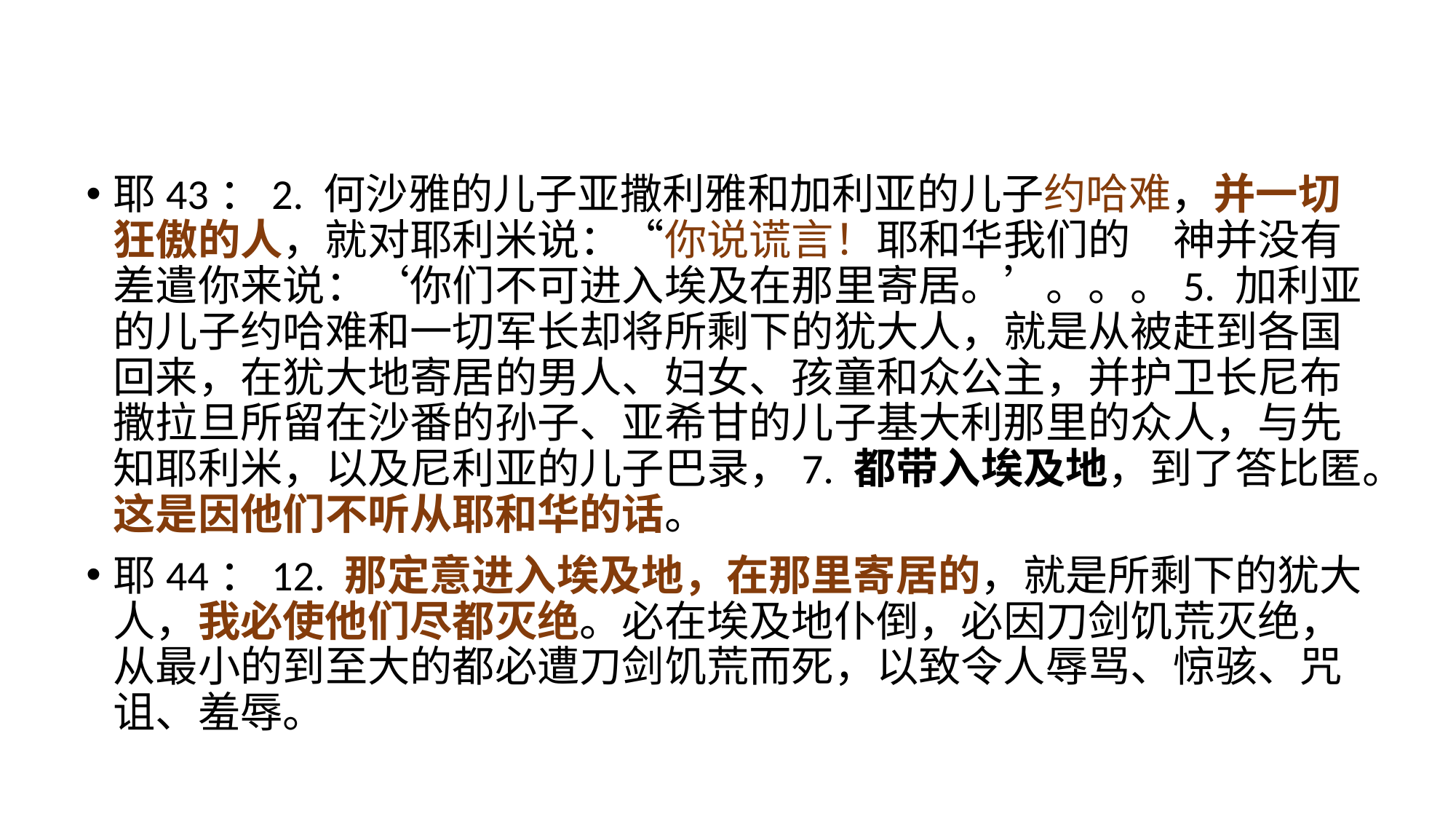

耶43：2. 何沙雅的儿子亚撒利雅和加利亚的儿子约哈难，并一切狂傲的人，就对耶利米说：“你说谎言！耶和华我们的　神并没有差遣你来说：‘你们不可进入埃及在那里寄居。’。。。5. 加利亚的儿子约哈难和一切军长却将所剩下的犹大人，就是从被赶到各国回来，在犹大地寄居的男人、妇女、孩童和众公主，并护卫长尼布撒拉旦所留在沙番的孙子、亚希甘的儿子基大利那里的众人，与先知耶利米，以及尼利亚的儿子巴录，7. 都带入埃及地，到了答比匿。这是因他们不听从耶和华的话。
耶44：12. 那定意进入埃及地，在那里寄居的，就是所剩下的犹大人，我必使他们尽都灭绝。必在埃及地仆倒，必因刀剑饥荒灭绝，从最小的到至大的都必遭刀剑饥荒而死，以致令人辱骂、惊骇、咒诅、羞辱。